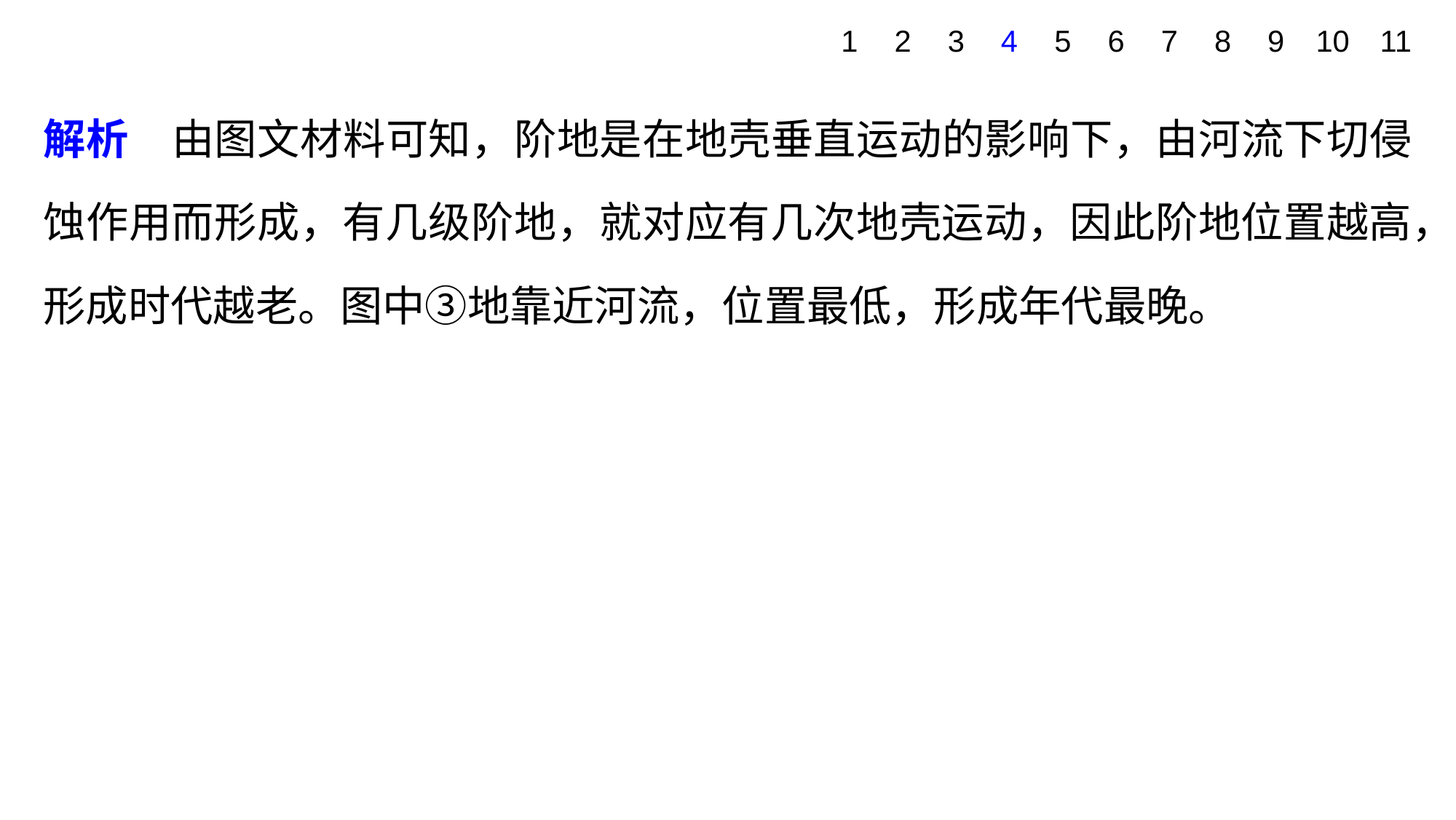

1
2
3
4
5
6
7
8
9
10
11
解析　由图文材料可知，阶地是在地壳垂直运动的影响下，由河流下切侵蚀作用而形成，有几级阶地，就对应有几次地壳运动，因此阶地位置越高，形成时代越老。图中③地靠近河流，位置最低，形成年代最晚。